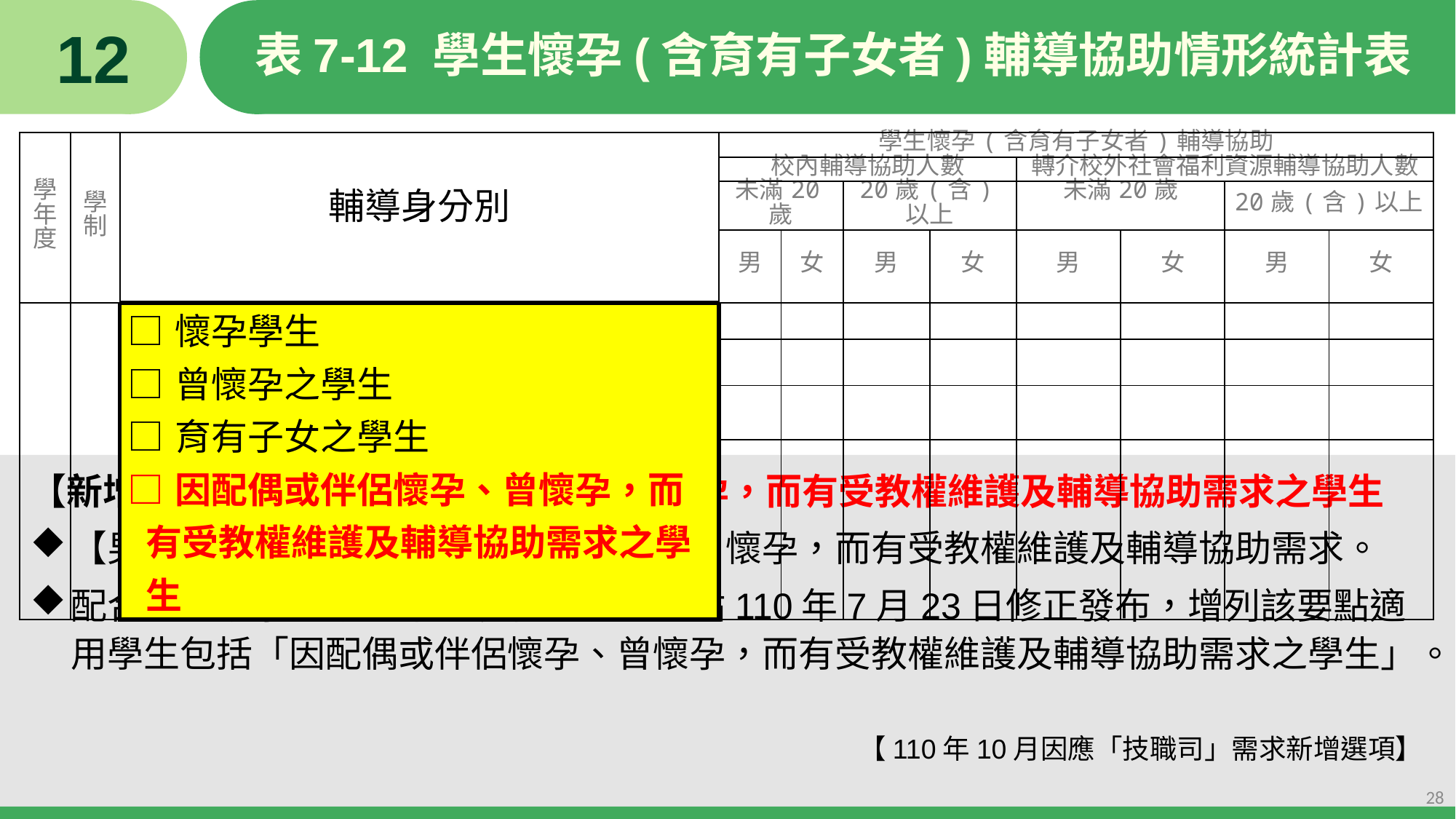

12
# 表7-12 學生懷孕(含育有子女者)輔導協助情形統計表
| 學年度 | 學制 | 輔導身分別 | 學生懷孕(含育有子女者)輔導協助 |  |  |  |  |  |  |  |
| --- | --- | --- | --- | --- | --- | --- | --- | --- | --- | --- |
|  |  |  | 校內輔導協助人數 |  |  |  | 轉介校外社會福利資源輔導協助人數 |  |  |  |
|  |  |  | 未滿20歲 |  | 20歲(含)以上 |  | 未滿20歲 |  | 20歲(含)以上 |  |
|  |  |  | 男 | 女 | 男 | 女 | 男 | 女 | 男 | 女 |
|  |  | □懷孕學生 □曾懷孕之學生 □育有子女之學生 □因配偶或伴侶懷孕、曾懷孕，而有受教權維護及輔導協助需求之學生 |  |  |  |  |  |  |  |  |
|  |  |  |  |  |  |  |  |  |  |  |
|  |  |  |  |  |  |  |  |  |  |  |
|  |  |  |  |  |  |  |  |  |  |  |
【新增選項 】：因配偶或伴侶懷孕、曾懷孕，而有受教權維護及輔導協助需求之學生
【男、女】學生因其配偶或伴侶懷孕、曾懷孕，而有受教權維護及輔導協助需求。
配合學生懷孕受教權維護及輔導協助要點110年7月23日修正發布，增列該要點適用學生包括「因配偶或伴侶懷孕、曾懷孕，而有受教權維護及輔導協助需求之學生」。

【110年10月因應「技職司」需求新增選項】

28